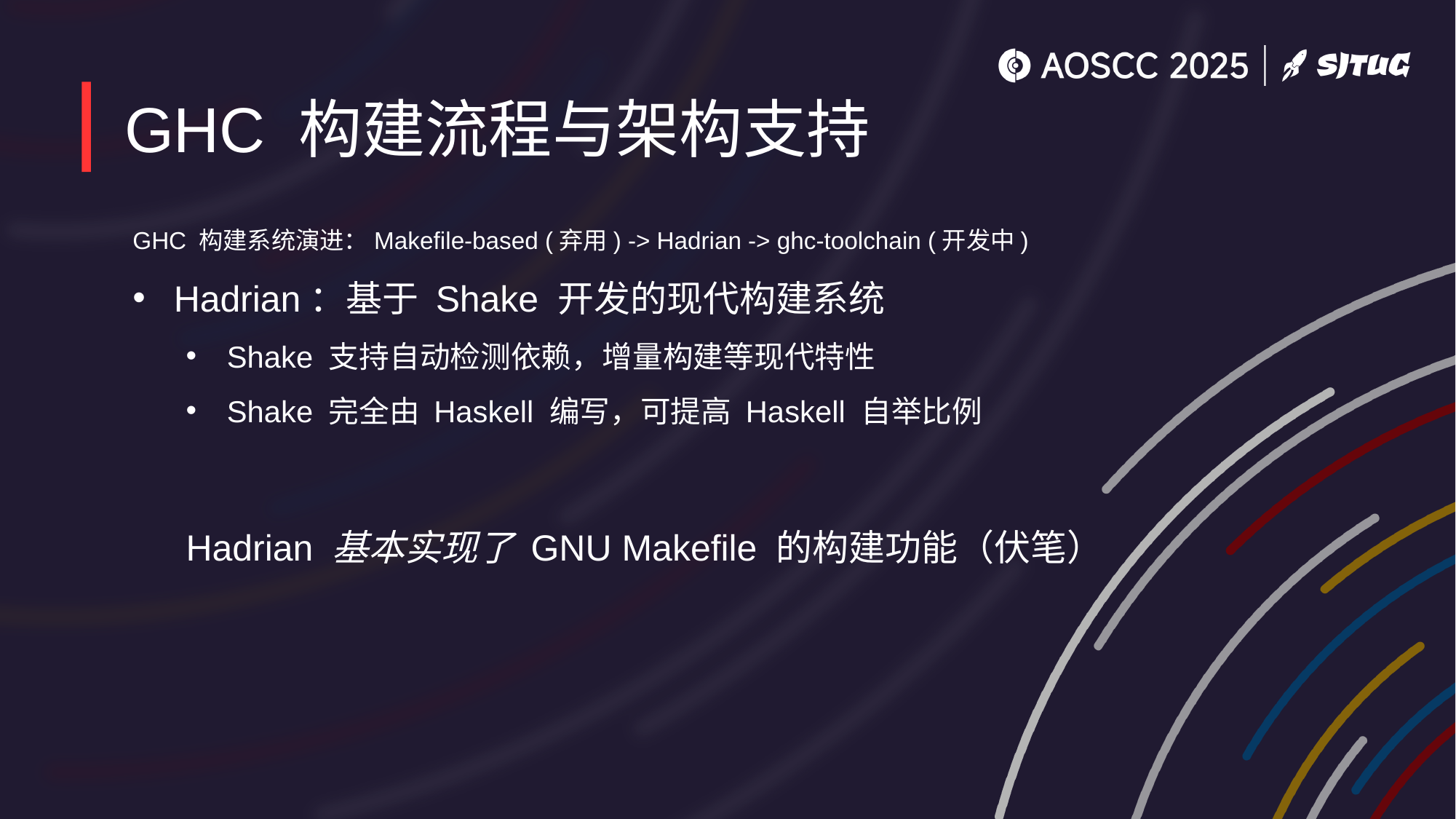

# GHC 构建流程与架构支持
GHC 构建系统演进：Makefile-based (弃用) -> Hadrian -> ghc-toolchain (开发中)
Hadrian：基于 Shake 开发的现代构建系统
Shake 支持自动检测依赖，增量构建等现代特性
Shake 完全由 Haskell 编写，可提高 Haskell 自举比例

Hadrian 基本实现了 GNU Makefile 的构建功能（伏笔）